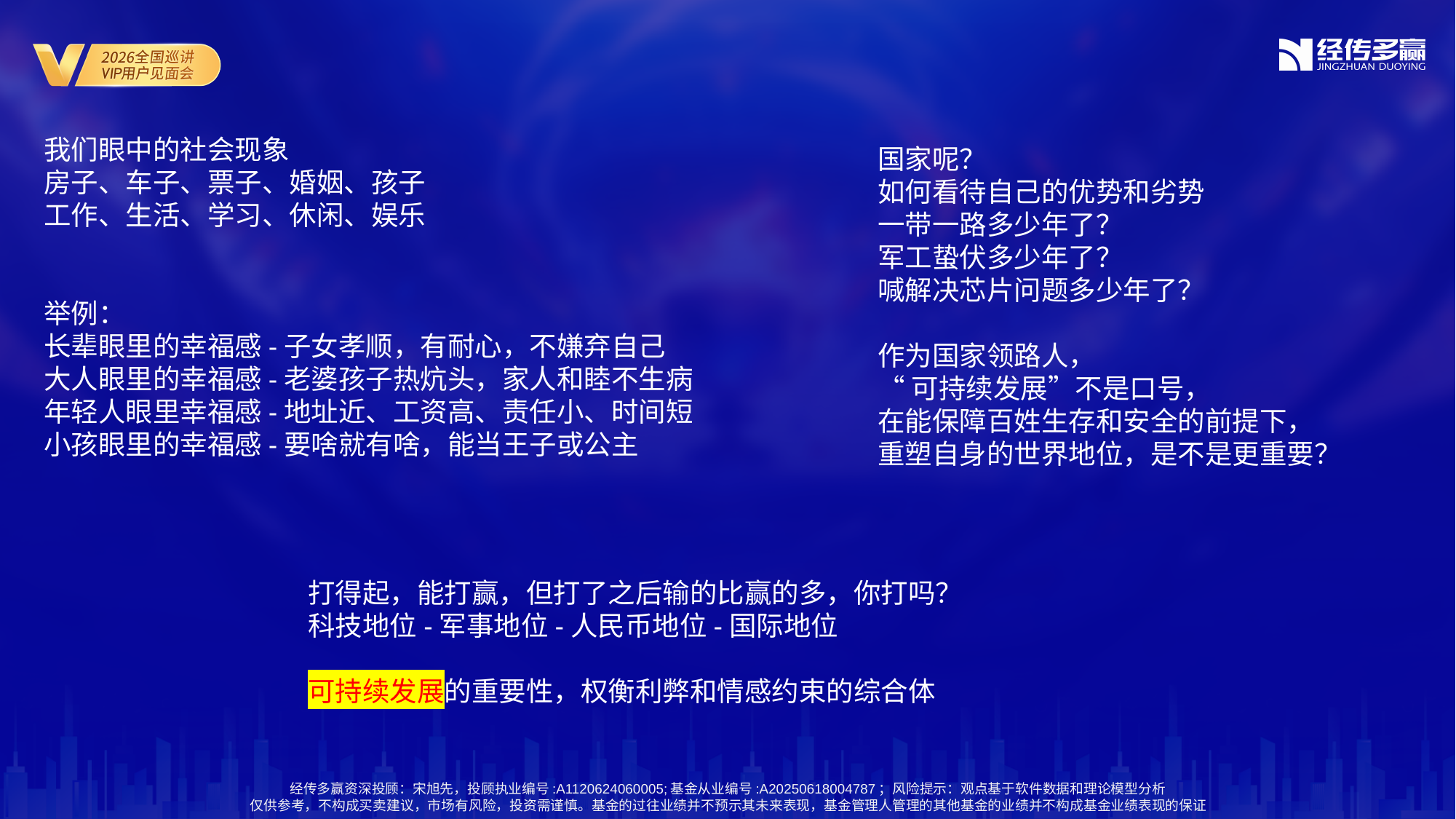

我们眼中的社会现象
房子、车子、票子、婚姻、孩子
工作、生活、学习、休闲、娱乐
举例：
长辈眼里的幸福感-子女孝顺，有耐心，不嫌弃自己
大人眼里的幸福感-老婆孩子热炕头，家人和睦不生病
年轻人眼里幸福感-地址近、工资高、责任小、时间短
小孩眼里的幸福感-要啥就有啥，能当王子或公主
国家呢？
如何看待自己的优势和劣势
一带一路多少年了？
军工蛰伏多少年了？
喊解决芯片问题多少年了？

作为国家领路人，
“可持续发展”不是口号，
在能保障百姓生存和安全的前提下，重塑自身的世界地位，是不是更重要？
打得起，能打赢，但打了之后输的比赢的多，你打吗？
科技地位-军事地位-人民币地位-国际地位

可持续发展的重要性，权衡利弊和情感约束的综合体
经传多赢资深投顾：宋旭先，投顾执业编号:A1120624060005;基金从业编号:A20250618004787；风险提示：观点基于软件数据和理论模型分析
仅供参考，不构成买卖建议，市场有风险，投资需谨慎。基金的过往业绩并不预示其未来表现，基金管理人管理的其他基金的业绩并不构成基金业绩表现的保证